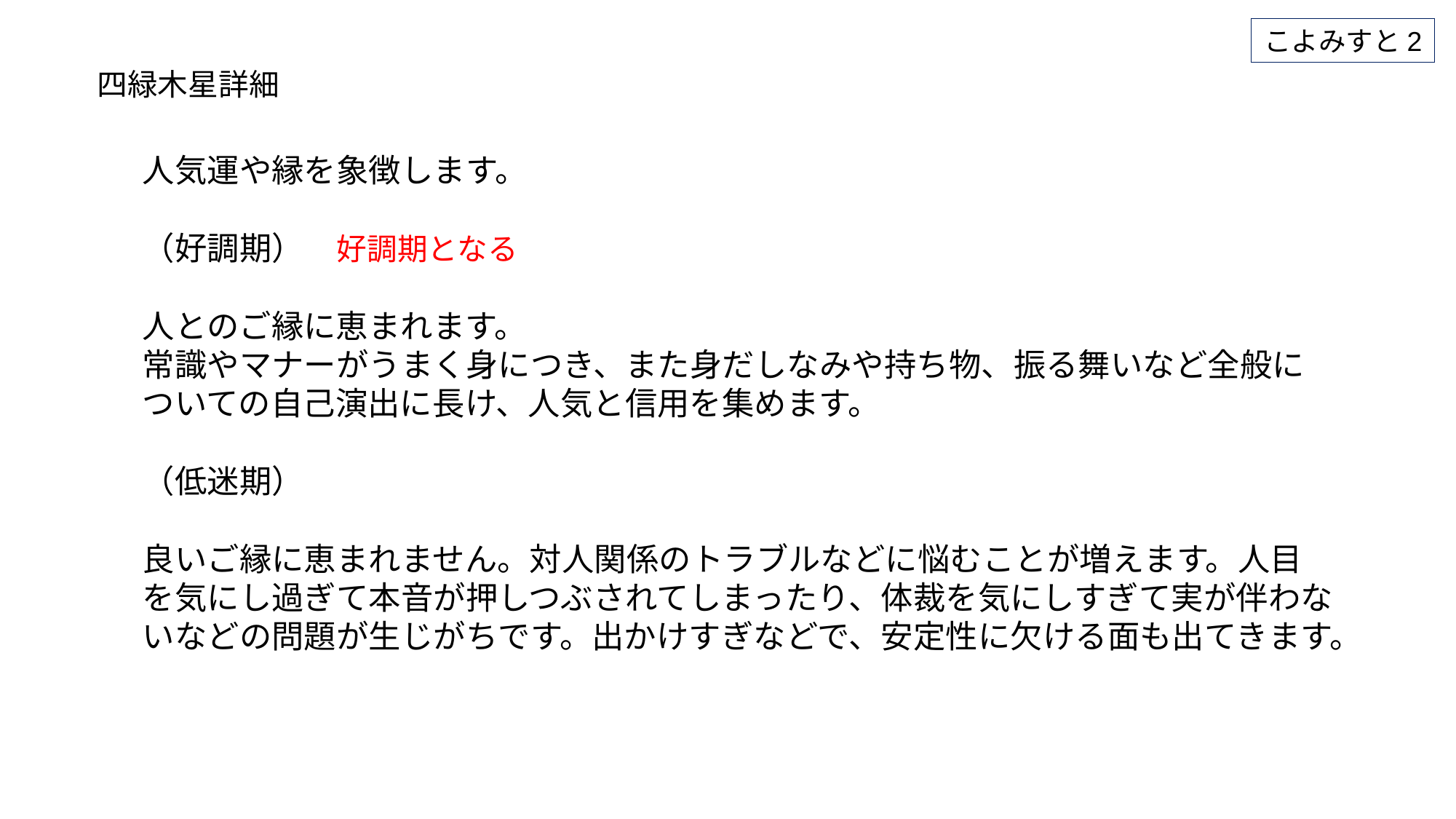

こよみすと2
四緑木星詳細
人気運や縁を象徴します。

（好調期）　好調期となる

人とのご縁に恵まれます。
常識やマナーがうまく身につき、また身だしなみや持ち物、振る舞いなど全般についての自己演出に長け、人気と信用を集めます。

（低迷期）

良いご縁に恵まれません。対人関係のトラブルなどに悩むことが増えます。人目を気にし過ぎて本音が押しつぶされてしまったり、体裁を気にしすぎて実が伴わないなどの問題が生じがちです。出かけすぎなどで、安定性に欠ける面も出てきます。